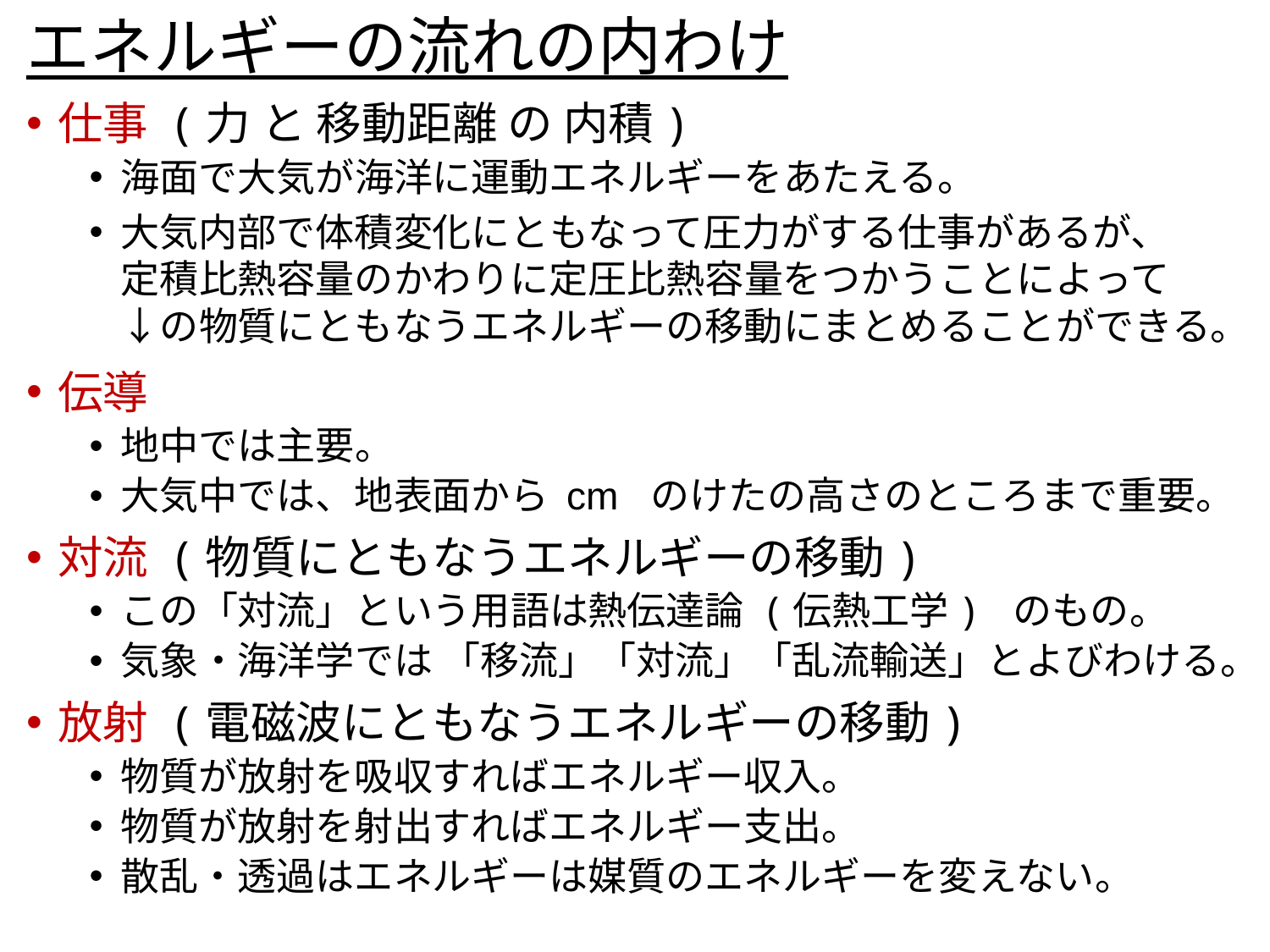

# エネルギーの流れの内わけ
仕事 (力 と 移動距離 の 内積)
海面で大気が海洋に運動エネルギーをあたえる。
大気内部で体積変化にともなって圧力がする仕事があるが、
定積比熱容量のかわりに定圧比熱容量をつかうことによって
↓の物質にともなうエネルギーの移動にまとめることができる。
伝導
地中では主要。
大気中では、地表面から cm のけたの高さのところまで重要。
対流 (物質にともなうエネルギーの移動)
この「対流」という用語は熱伝達論 (伝熱工学) のもの。
気象・海洋学では 「移流」「対流」「乱流輸送」とよびわける。
放射 (電磁波にともなうエネルギーの移動)
物質が放射を吸収すればエネルギー収入。
物質が放射を射出すればエネルギー支出。
散乱・透過はエネルギーは媒質のエネルギーを変えない。